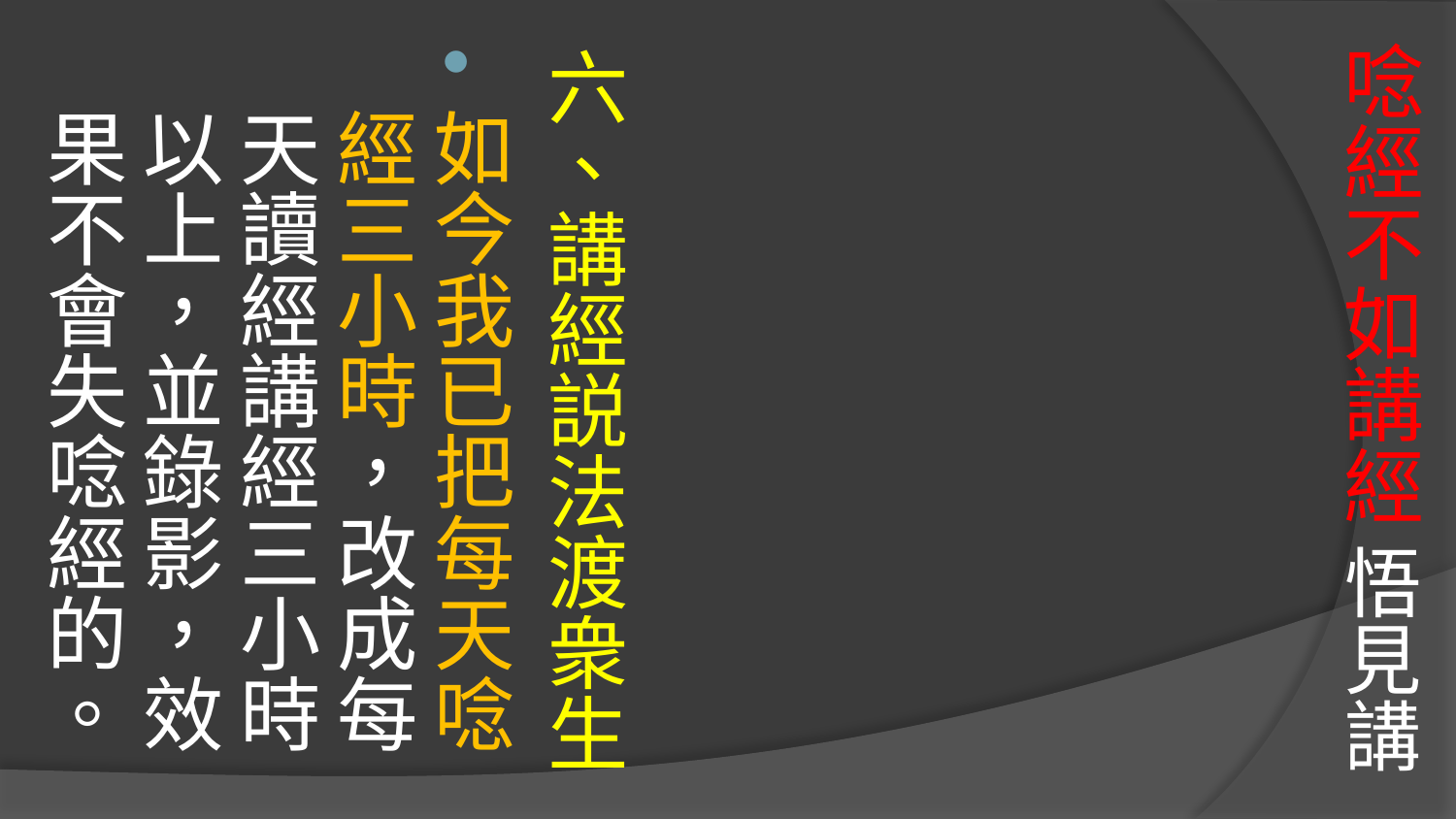

# 唸經不如講經 悟見講
六、講經説法渡衆生
如今我已把每天唸經三小時，改成每天讀經講經三小時以上，並錄影，效果不會失唸經的。